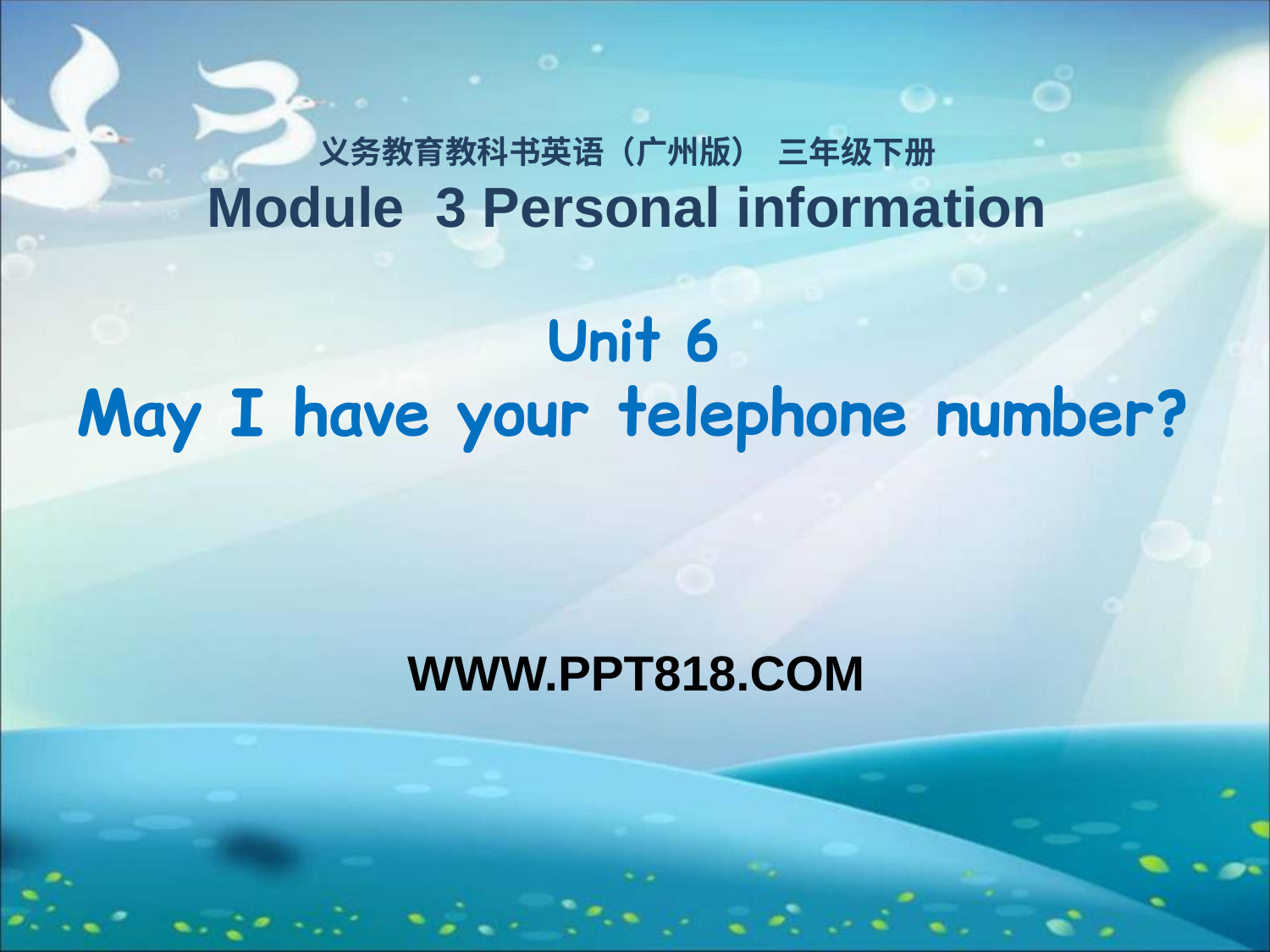

义务教育教科书英语（广州版）  三年级下册
Module  3 Personal information
Unit 6
May I have your telephone number?
WWW.PPT818.COM